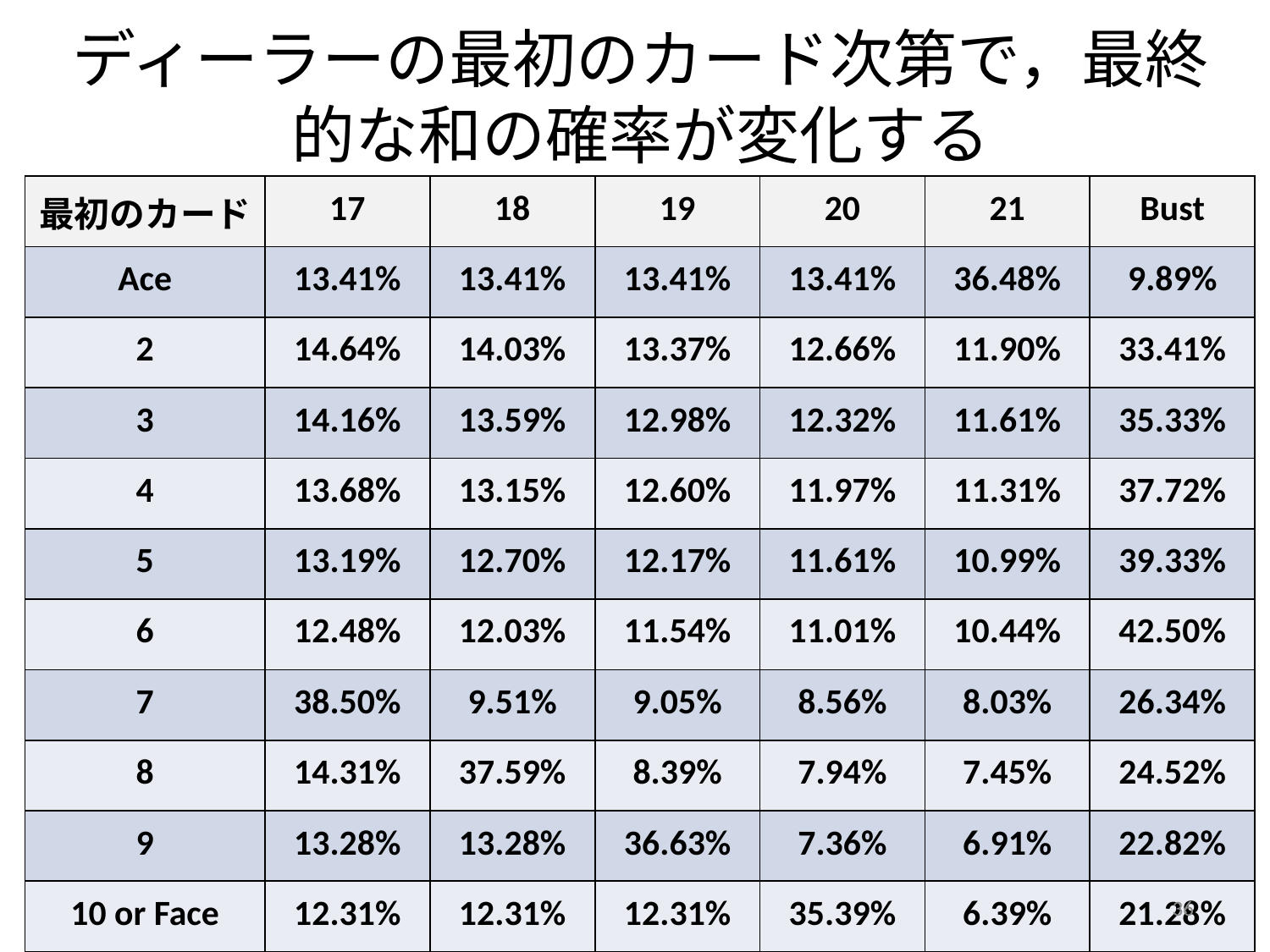

# ディーラーの最初のカード次第で，最終的な和の確率が変化する
| 最初のカード | 17 | 18 | 19 | 20 | 21 | Bust |
| --- | --- | --- | --- | --- | --- | --- |
| Ace | 13.41% | 13.41% | 13.41% | 13.41% | 36.48% | 9.89% |
| 2 | 14.64% | 14.03% | 13.37% | 12.66% | 11.90% | 33.41% |
| 3 | 14.16% | 13.59% | 12.98% | 12.32% | 11.61% | 35.33% |
| 4 | 13.68% | 13.15% | 12.60% | 11.97% | 11.31% | 37.72% |
| 5 | 13.19% | 12.70% | 12.17% | 11.61% | 10.99% | 39.33% |
| 6 | 12.48% | 12.03% | 11.54% | 11.01% | 10.44% | 42.50% |
| 7 | 38.50% | 9.51% | 9.05% | 8.56% | 8.03% | 26.34% |
| 8 | 14.31% | 37.59% | 8.39% | 7.94% | 7.45% | 24.52% |
| 9 | 13.28% | 13.28% | 36.63% | 7.36% | 6.91% | 22.82% |
| 10 or Face | 12.31% | 12.31% | 12.31% | 35.39% | 6.39% | 21.28% |
36